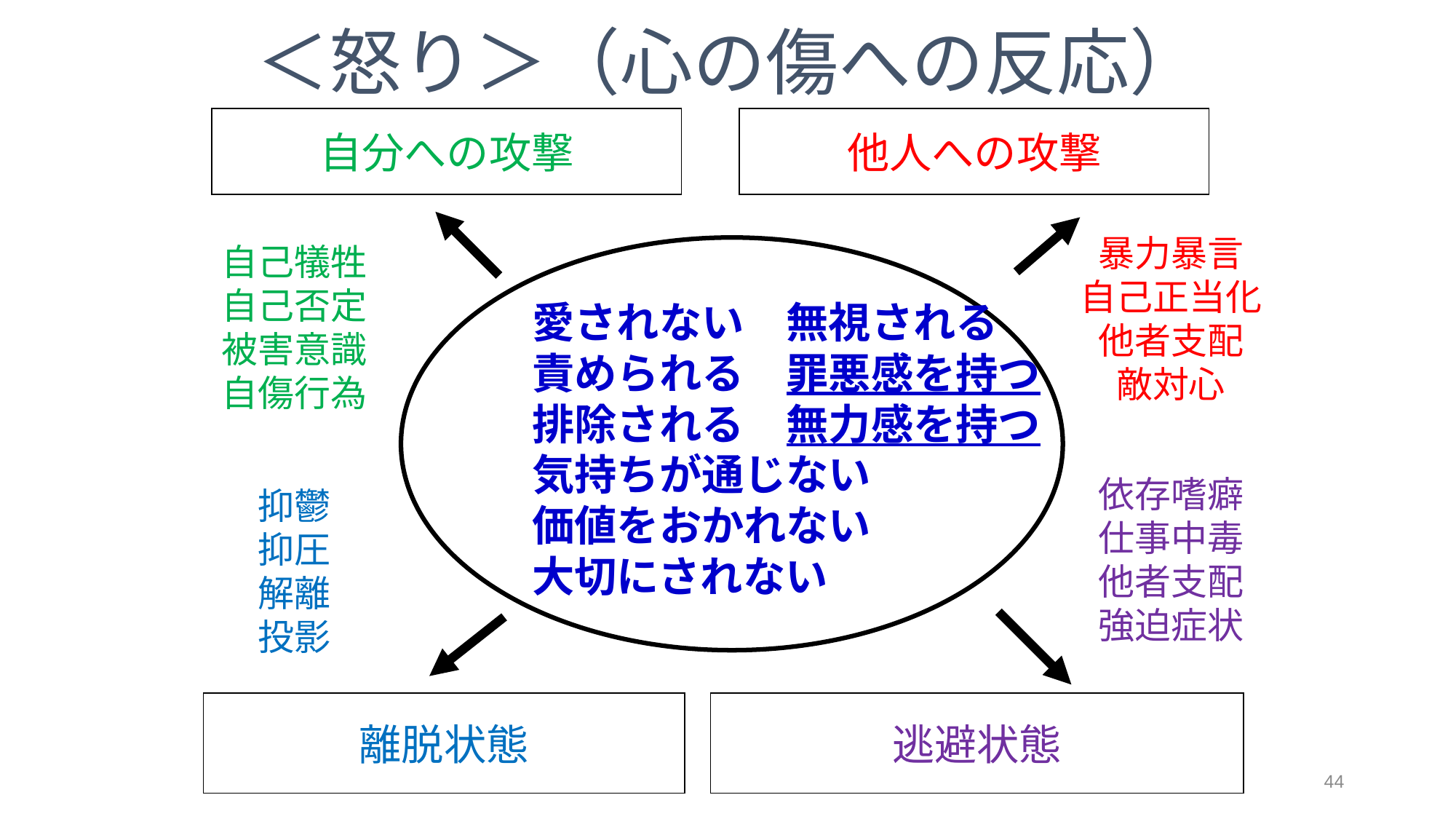

＜怒り＞（心の傷への反応）

自分への攻撃
他人への攻撃

暴力暴言
自己正当化
他者支配
敵対心

自己犠牲
自己否定
被害意識
自傷行為

愛されない　無視される
責められる　罪悪感を持つ
排除される　無力感を持つ
気持ちが通じない
価値をおかれない
大切にされない
依存嗜癖
仕事中毒
他者支配
強迫症状
抑鬱
抑圧
解離
投影

離脱状態
逃避状態
44